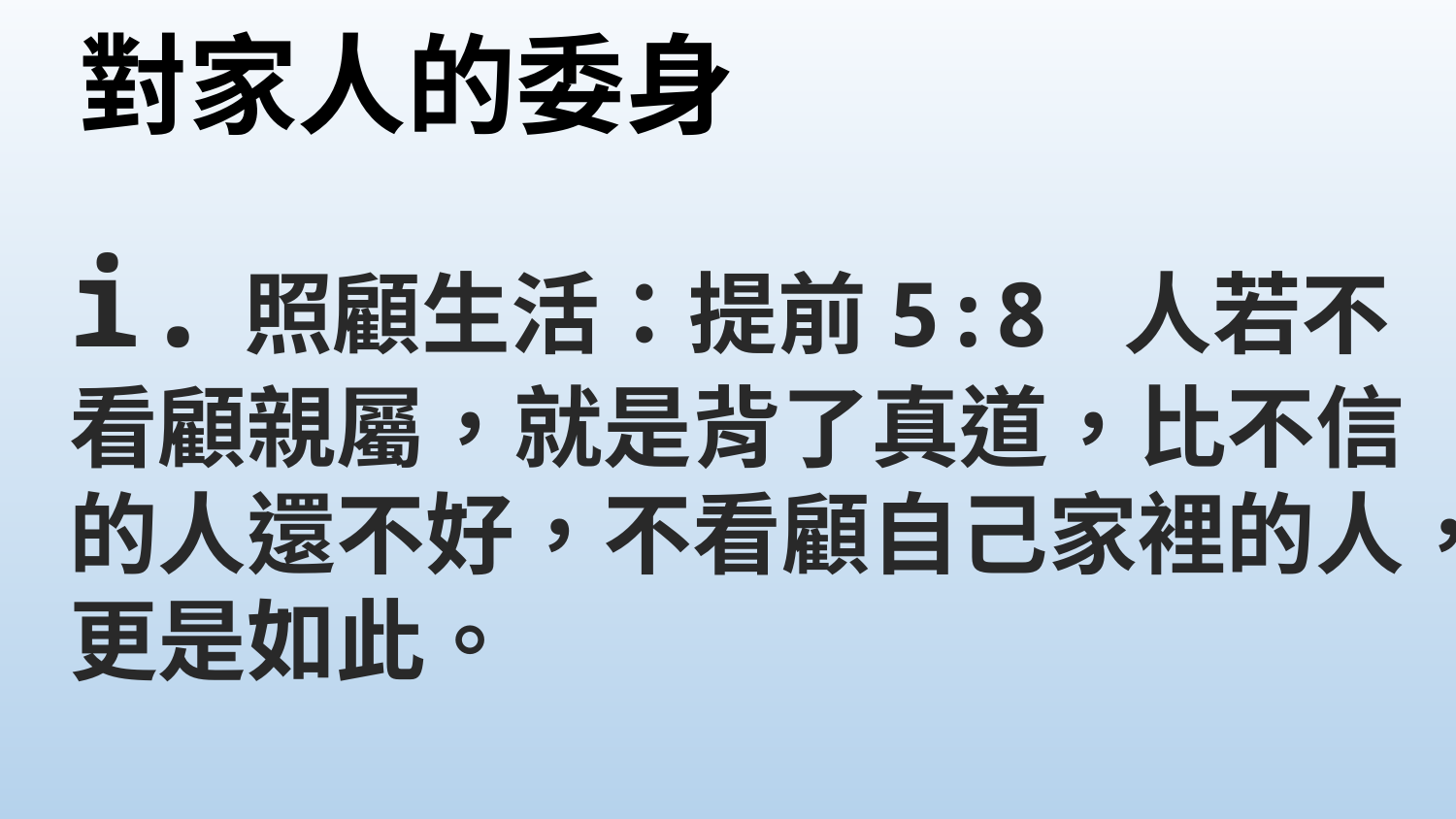

對家人的委身
#
i.照顧生活：提前5:8 人若不看顧親屬，就是背了真道，比不信的人還不好，不看顧自己家裡的人，更是如此。